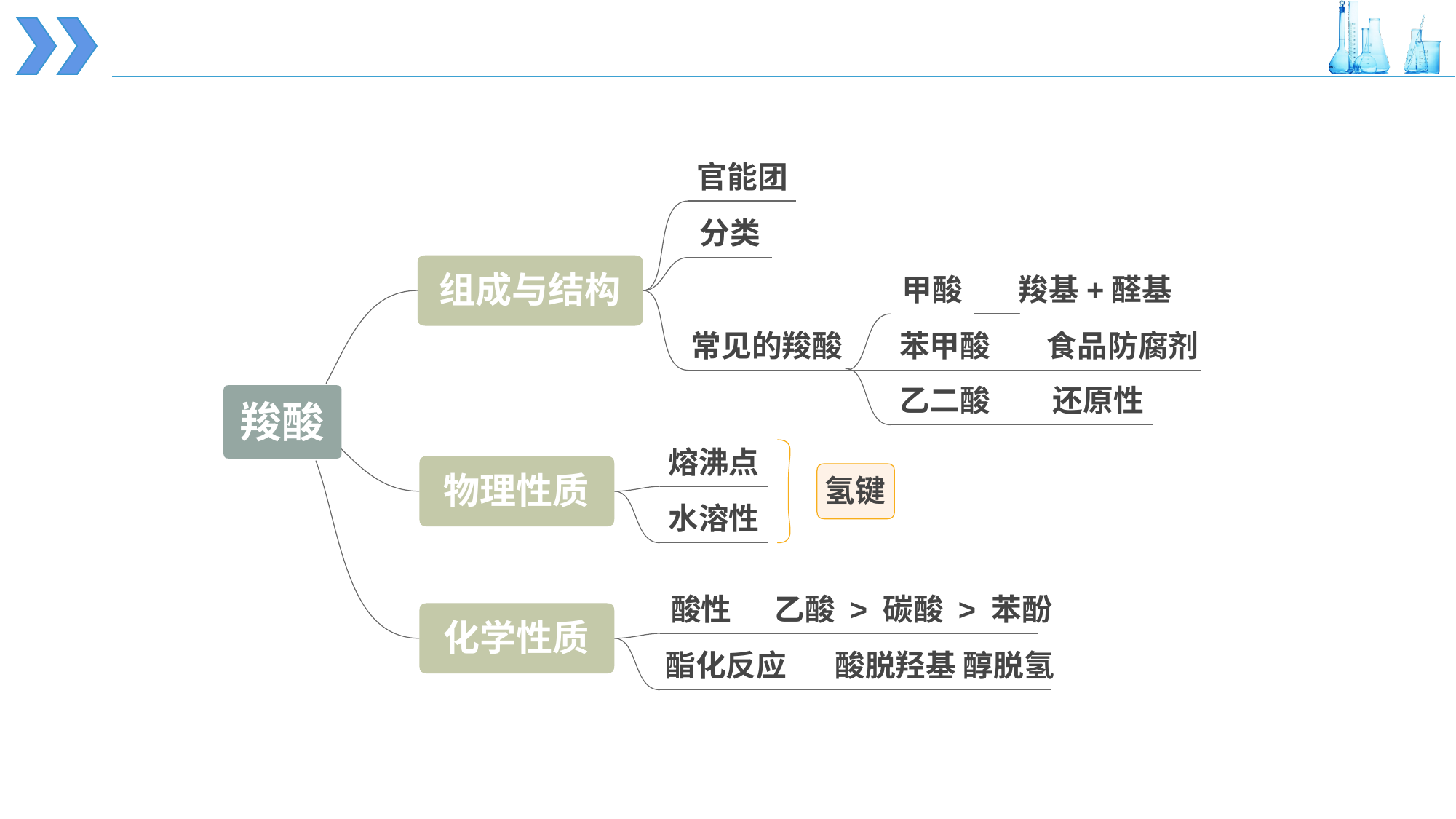

官能团
分类

组成与结构
甲酸
羧基+醛基

常见的羧酸
苯甲酸
食品防腐剂

乙二酸
还原性
羧酸

熔沸点

物理性质
氢键

水溶性

酸性
乙酸 > 碳酸 > 苯酚
化学性质

酯化反应
酸脱羟基 醇脱氢